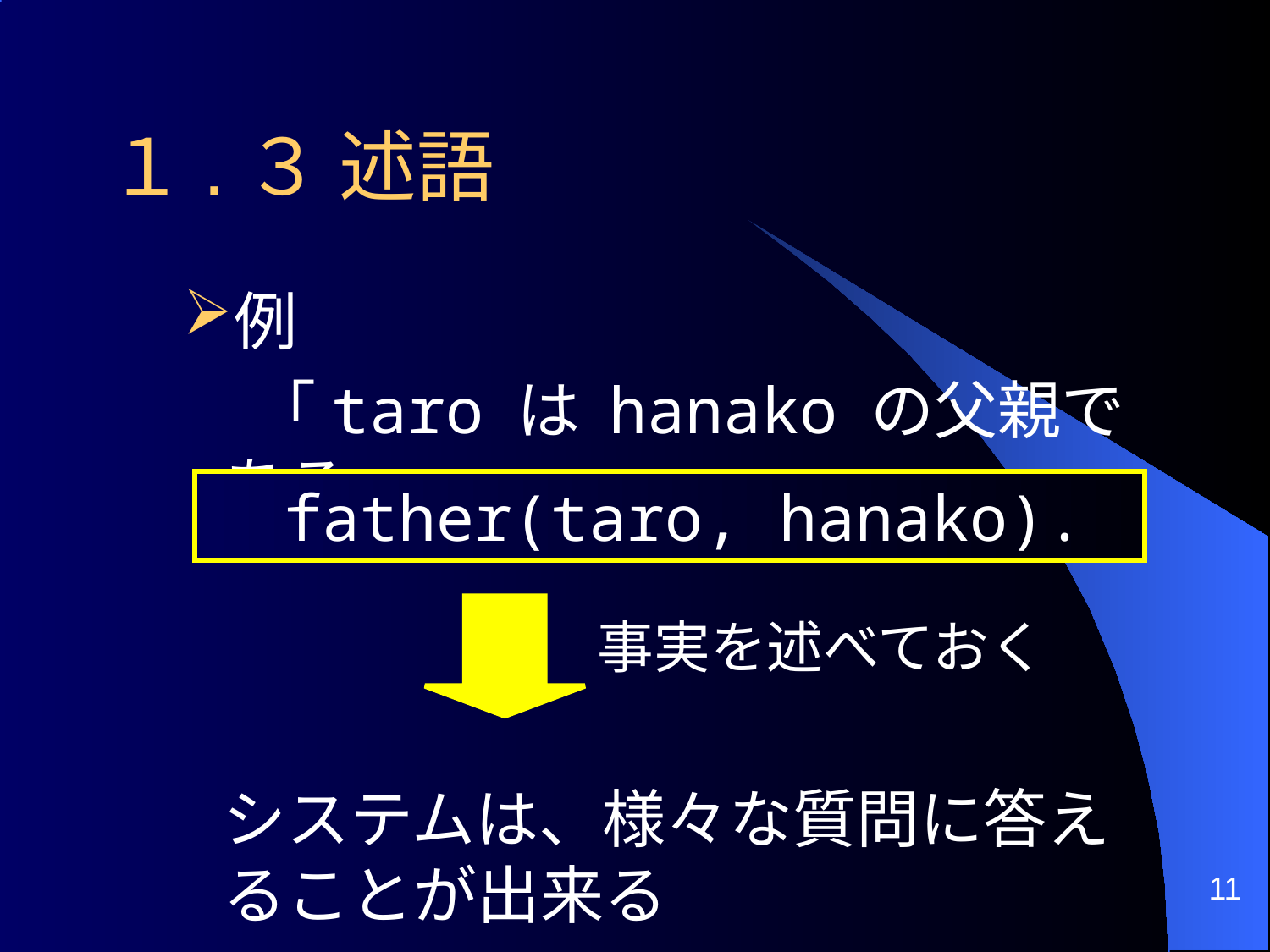

１.３ 述語
例
	 「taro は hanako の父親である」

	システムは、様々な質問に答えることが出来る
  father(taro, hanako).

事実を述べておく
11